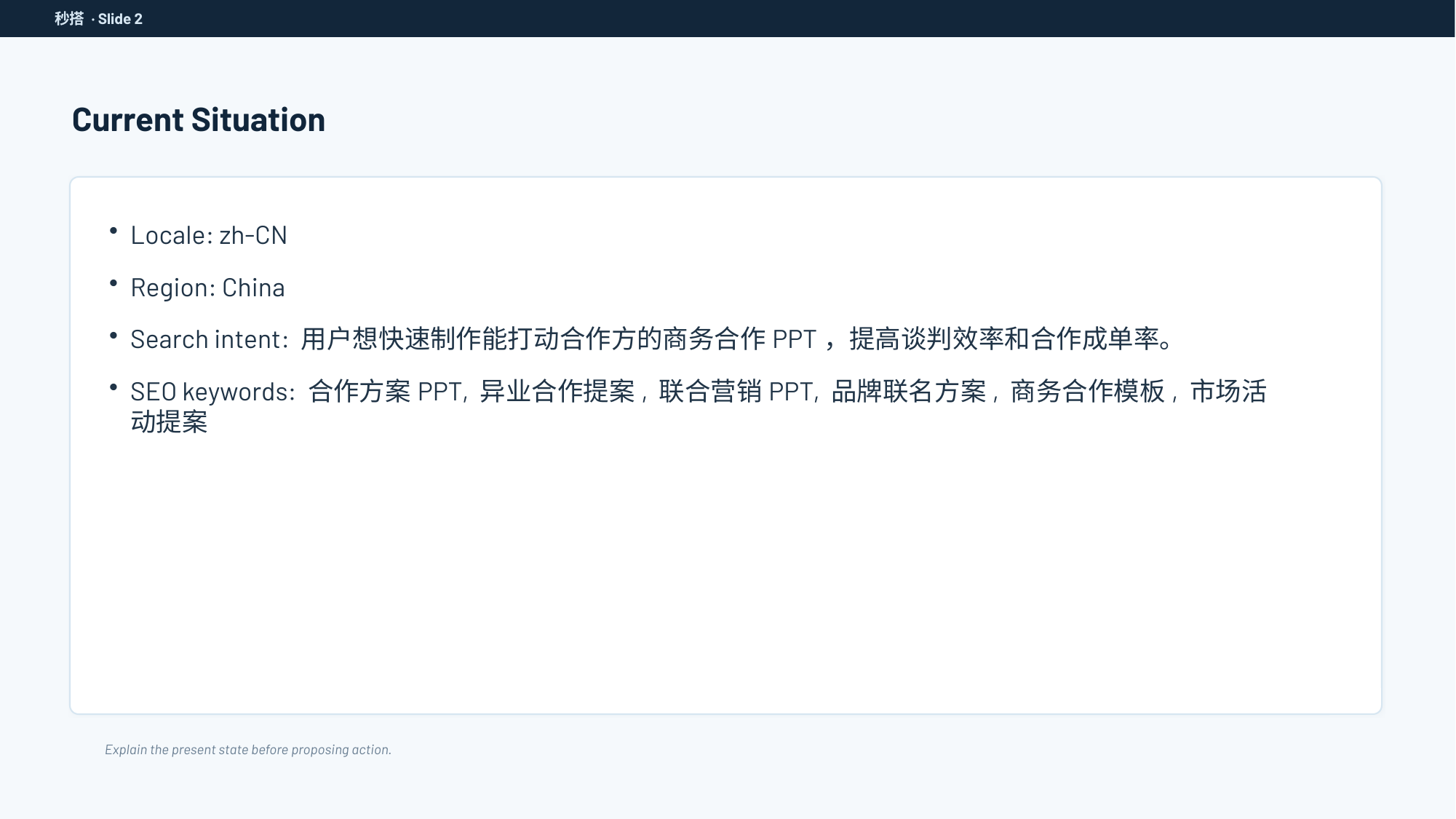

秒搭 · Slide 2
Current Situation

Locale: zh-CN
Region: China
Search intent: 用户想快速制作能打动合作方的商务合作PPT，提高谈判效率和合作成单率。
SEO keywords: 合作方案PPT, 异业合作提案, 联合营销PPT, 品牌联名方案, 商务合作模板, 市场活动提案
Explain the present state before proposing action.